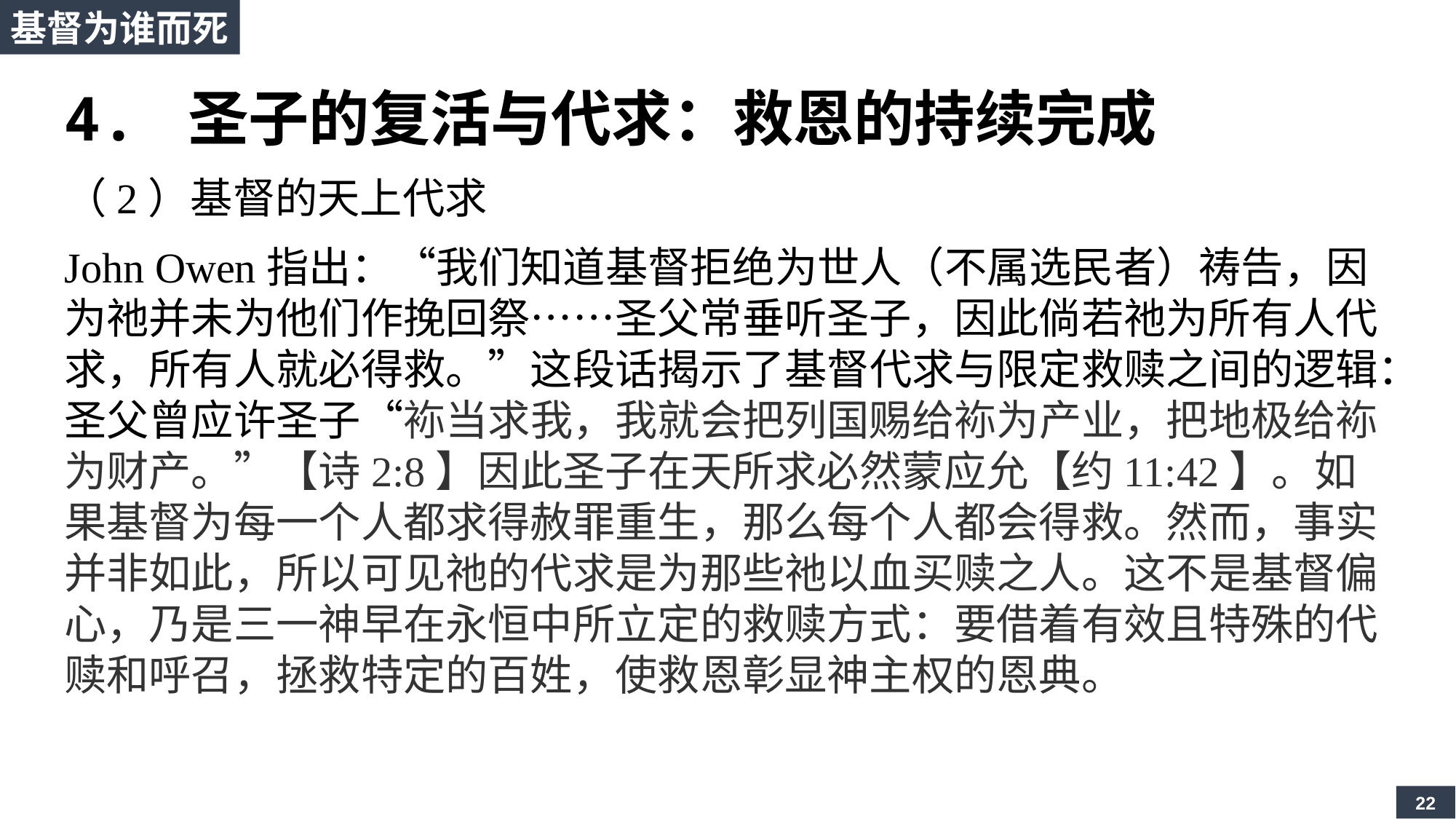

基督为谁而死
4. 圣子的复活与代求：救恩的持续完成
（2）基督的天上代求
John Owen指出：“我们知道基督拒绝为世人（不属选民者）祷告，因为祂并未为他们作挽回祭……圣父常垂听圣子，因此倘若祂为所有人代求，所有人就必得救。”这段话揭示了基督代求与限定救赎之间的逻辑：圣父曾应许圣子“袮当求我，我就会把列国赐给袮为产业，把地极给袮为财产。”【诗2:8】因此圣子在天所求必然蒙应允【约11:42】。如果基督为每一个人都求得赦罪重生，那么每个人都会得救。然而，事实并非如此，所以可见祂的代求是为那些祂以血买赎之人。这不是基督偏心，乃是三一神早在永恒中所立定的救赎方式：要借着有效且特殊的代赎和呼召，拯救特定的百姓，使救恩彰显神主权的恩典。
22